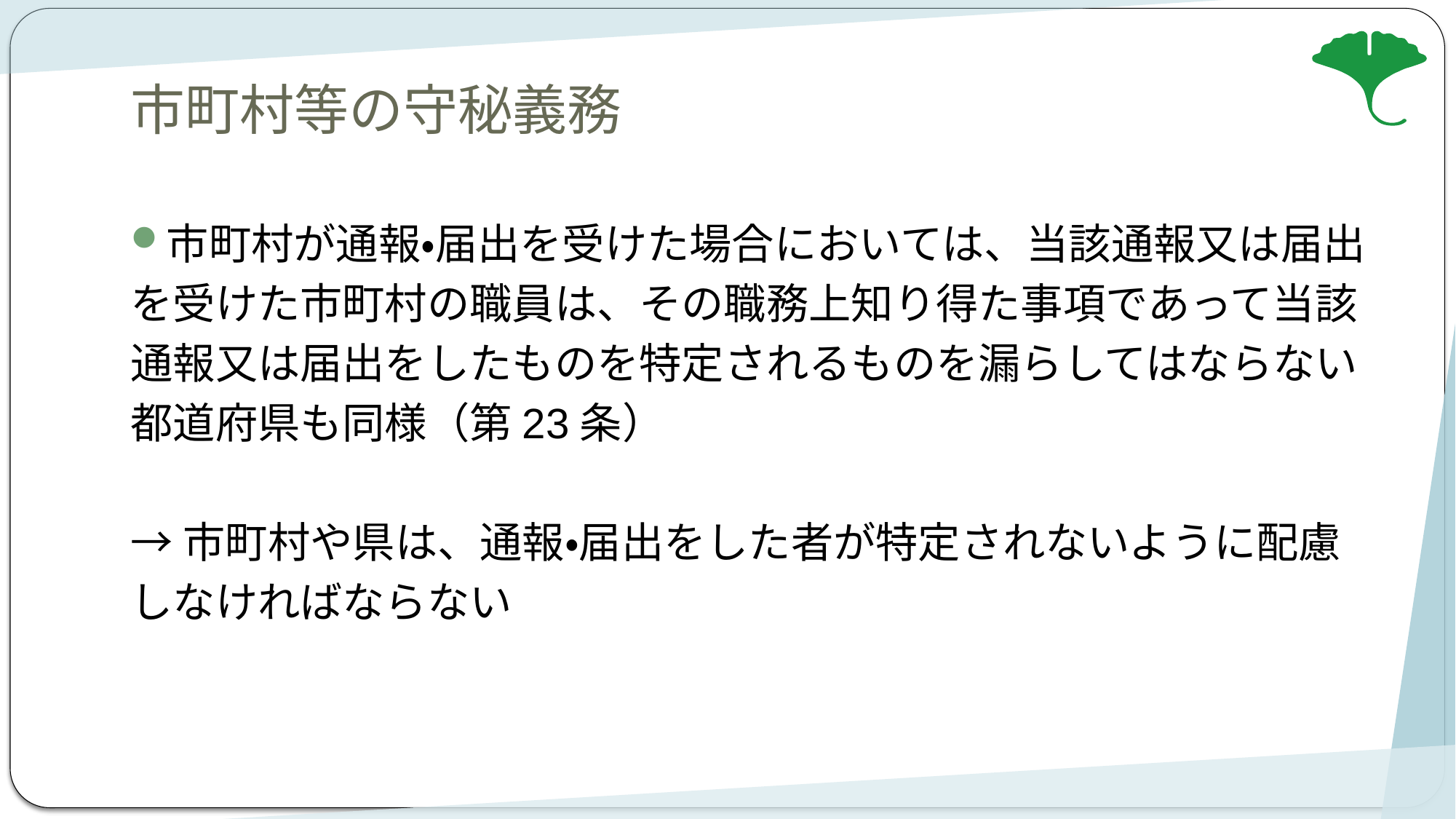

# 市町村等の守秘義務

市町村が通報・届出を受けた場合においては、当該通報又は届出
を受けた市町村の職員は、その職務上知り得た事項であって当該
通報又は届出をしたものを特定されるものを漏らしてはならない
都道府県も同様（第23条）

→市町村や県は、通報・届出をした者が特定されないように配慮
しなければならない